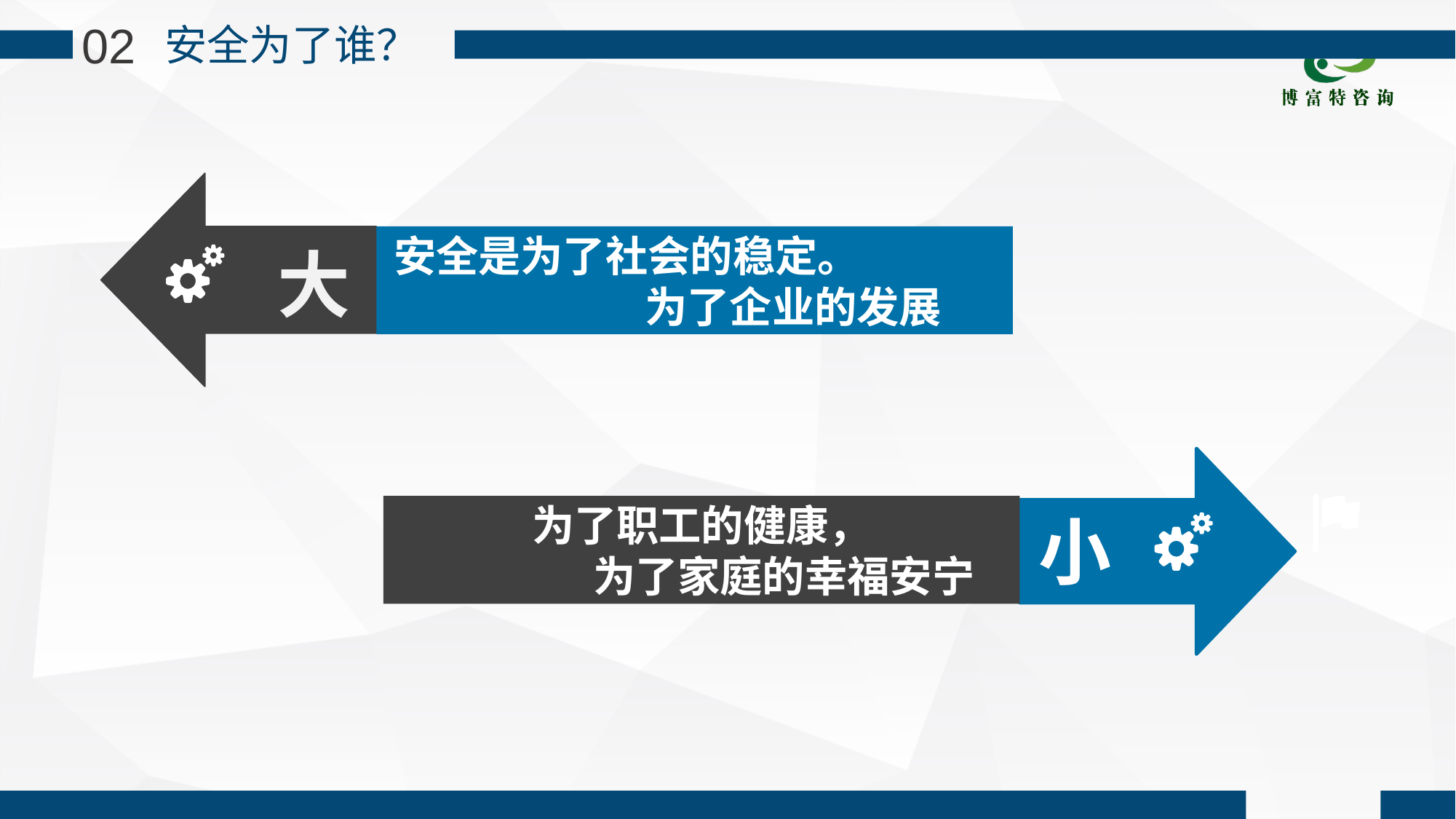

02
安全为了谁？

安全是为了社会的稳定。
                         为了企业的发展
大

小

为了职工的健康，
                为了家庭的幸福安宁